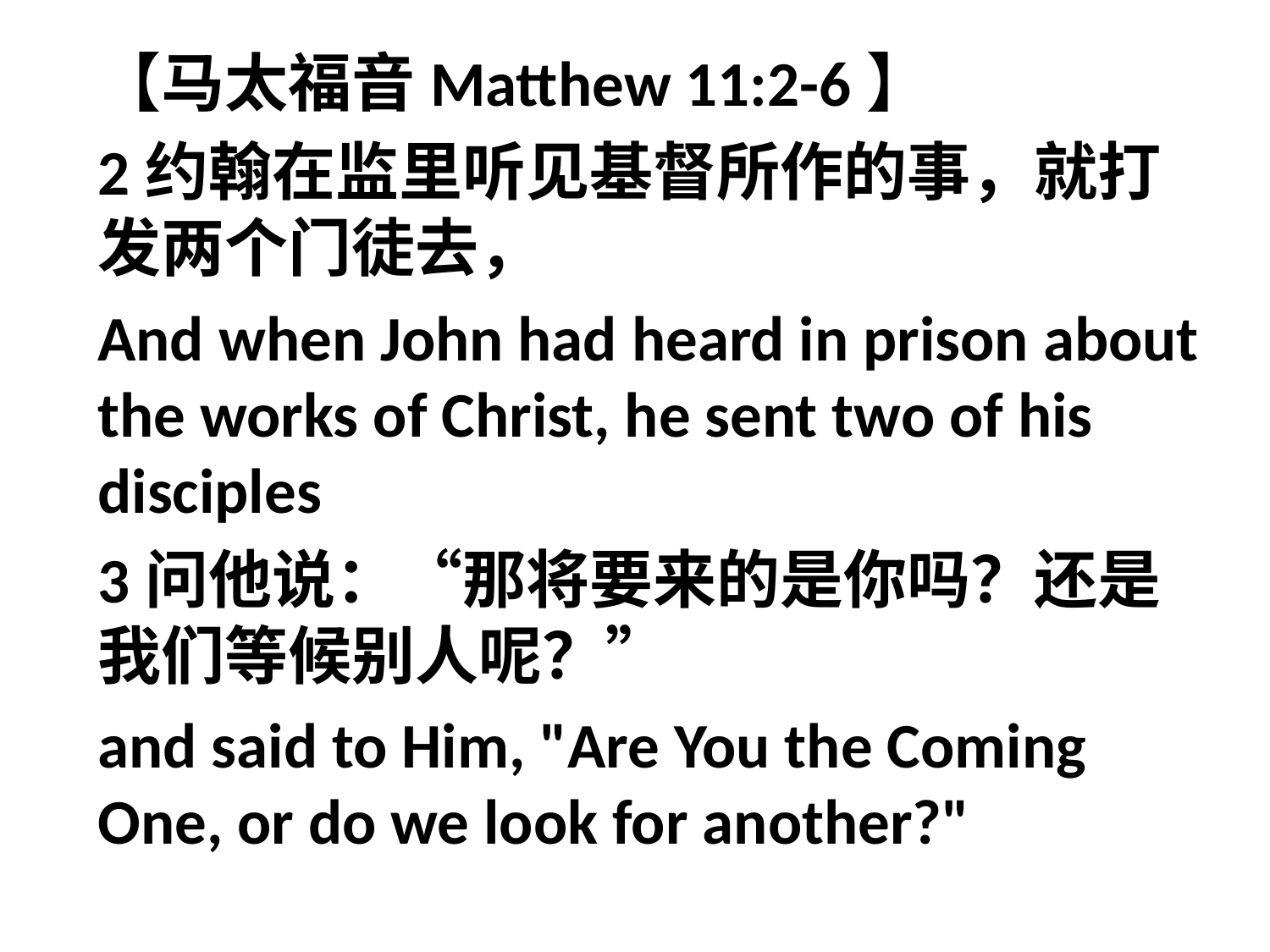

【马太福音Matthew 11:2-6】
2约翰在监里听见基督所作的事，就打发两个门徒去，
And when John had heard in prison about the works of Christ, he sent two of his disciples
3问他说：“那将要来的是你吗？还是我们等候别人呢？”
and said to Him, "Are You the Coming One, or do we look for another?"